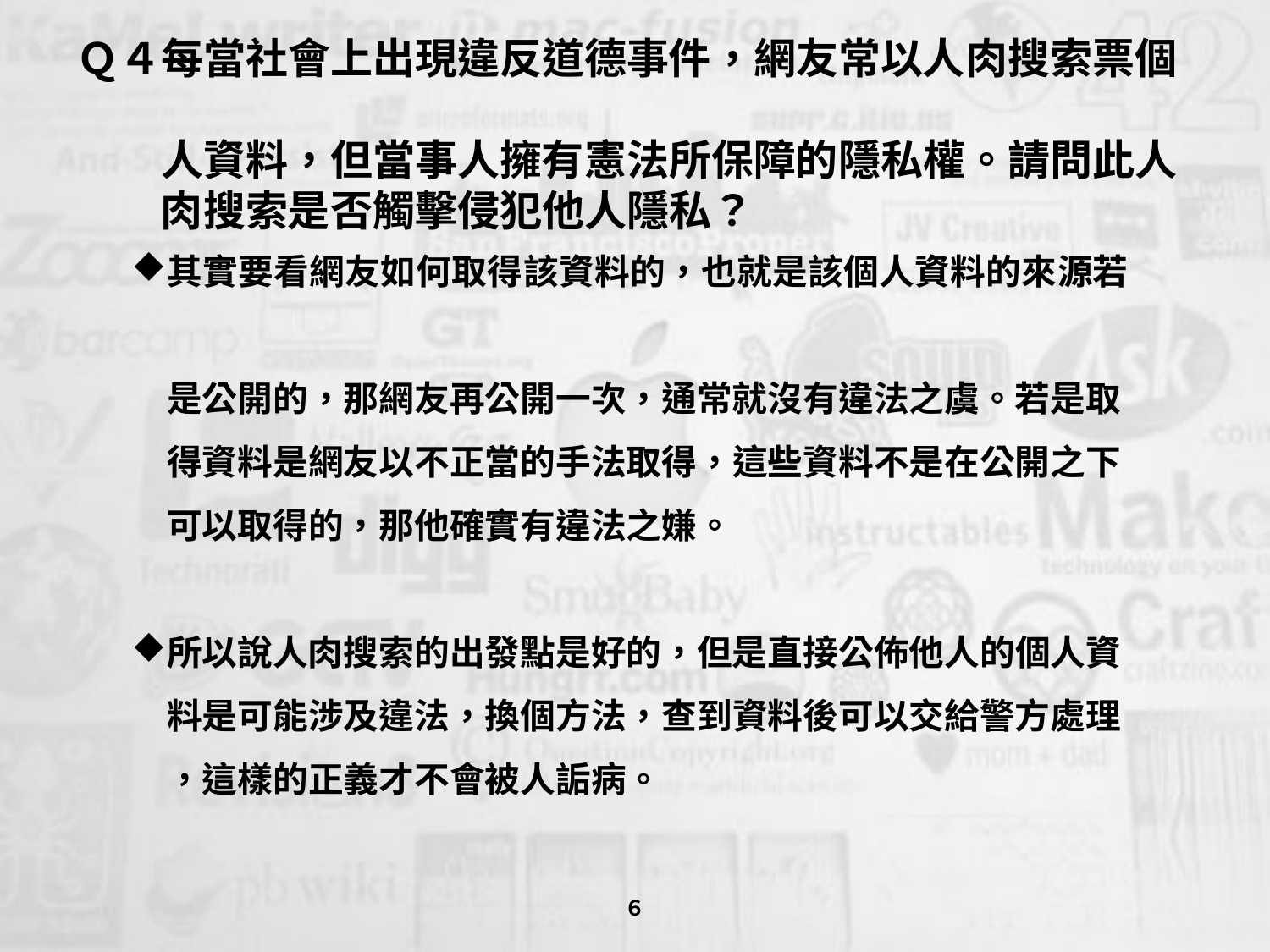

# Ｑ４每當社會上出現違反道德事件，網友常以人肉搜索票個　　 　　人資料，但當事人擁有憲法所保障的隱私權。請問此人 　　肉搜索是否觸擊侵犯他人隱私？

其實要看網友如何取得該資料的，也就是該個人資料的來源若
　是公開的，那網友再公開一次，通常就沒有違法之虞。若是取
　得資料是網友以不正當的手法取得，這些資料不是在公開之下
　可以取得的，那他確實有違法之嫌。

所以說人肉搜索的出發點是好的，但是直接公佈他人的個人資
　料是可能涉及違法，換個方法，查到資料後可以交給警方處理
　，這樣的正義才不會被人詬病。

６